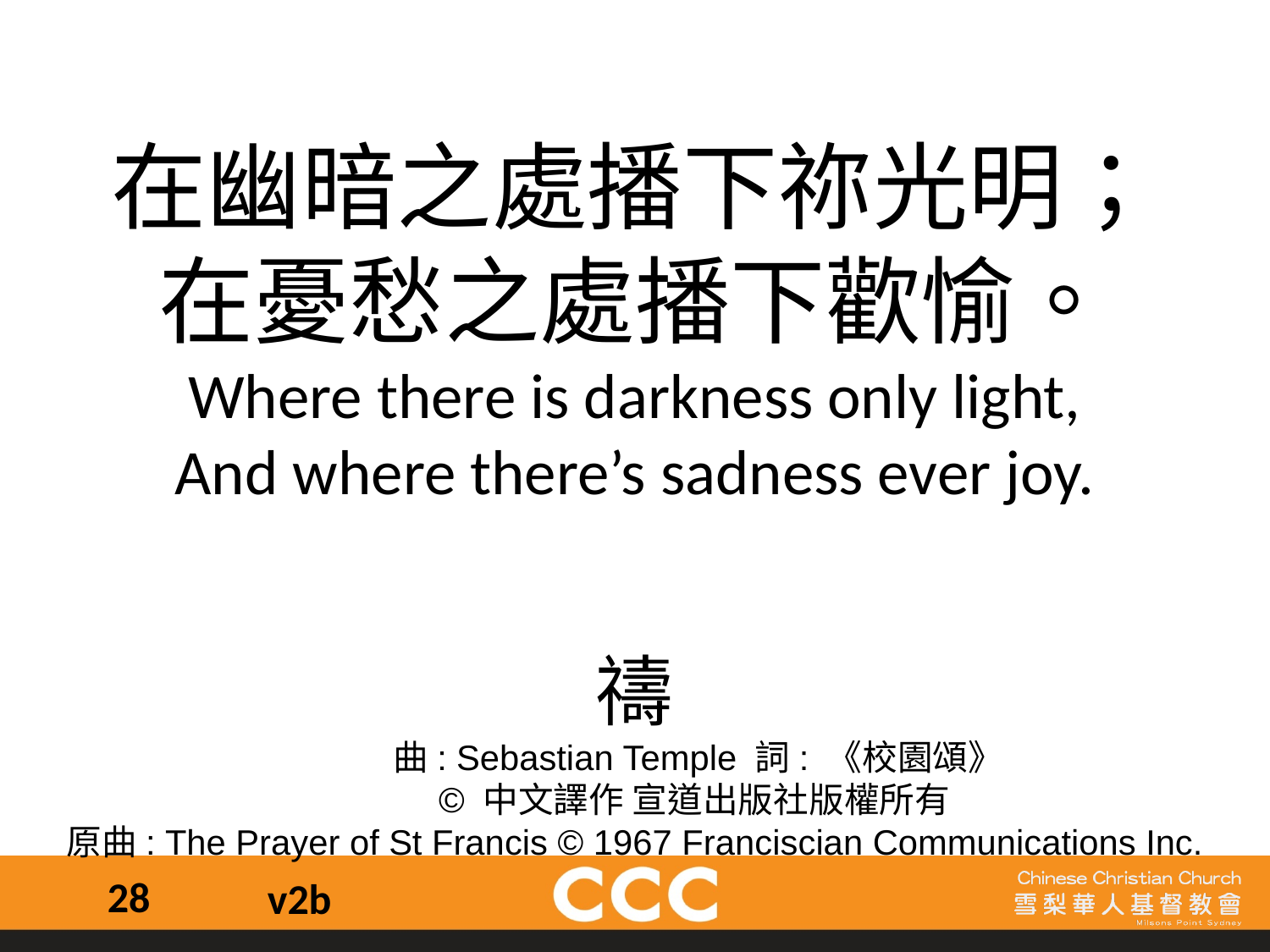

在幽暗之處播下祢光明；
在憂愁之處播下歡愉。
Where there is darkness only light,
And where there’s sadness ever joy.
禱
	曲: Sebastian Temple 詞: 《校園頌》
	© 中文譯作 宣道出版社版權所有
原曲: The Prayer of St Francis © 1967 Franciscian Communications Inc.
28
v2b